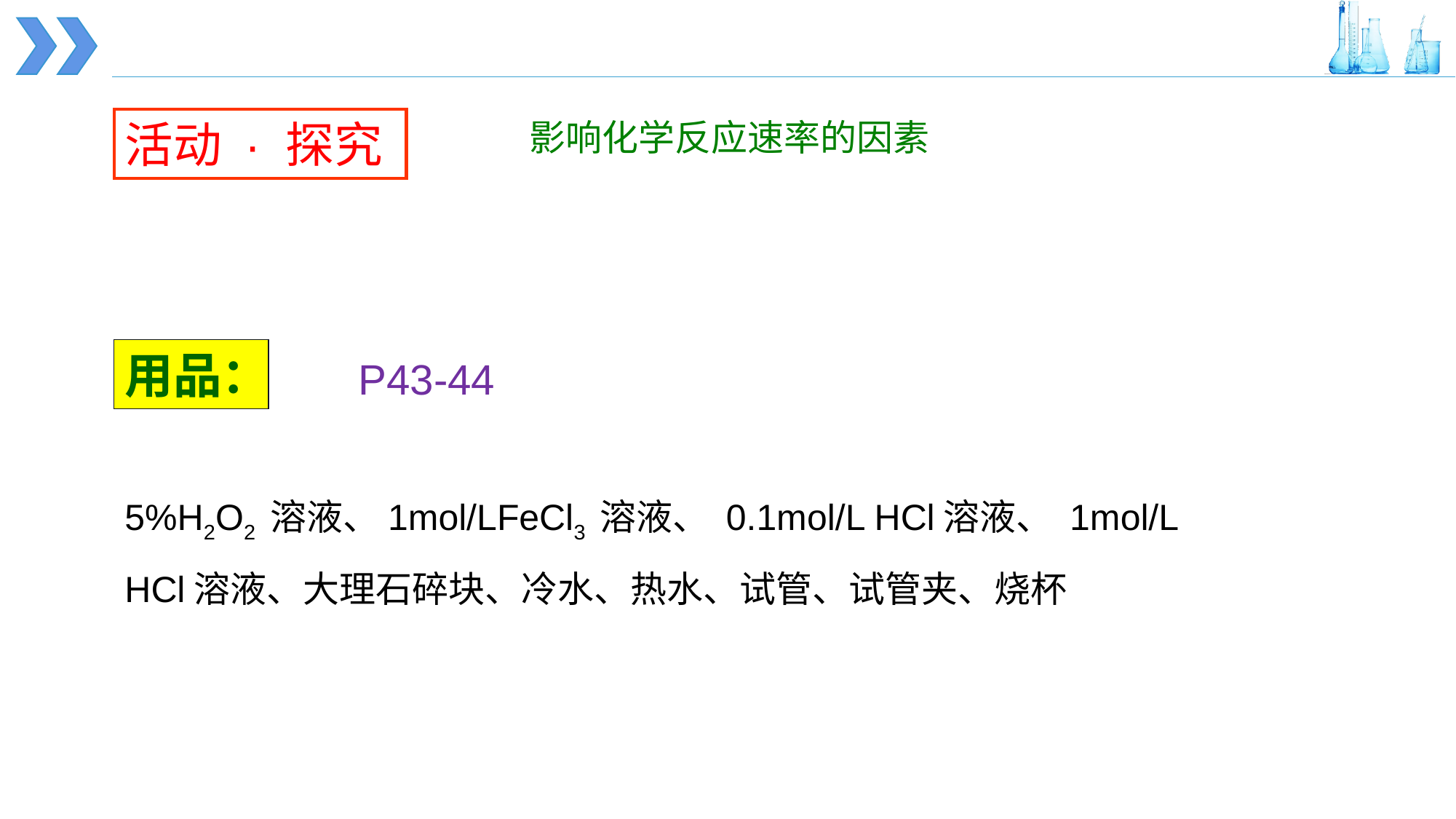

活动 · 探究
影响化学反应速率的因素
用品：
P43-44
5%H2O2 溶液、1mol/LFeCl3 溶液、 0.1mol/L HCl溶液、 1mol/L HCl溶液、大理石碎块、冷水、热水、试管、试管夹、烧杯